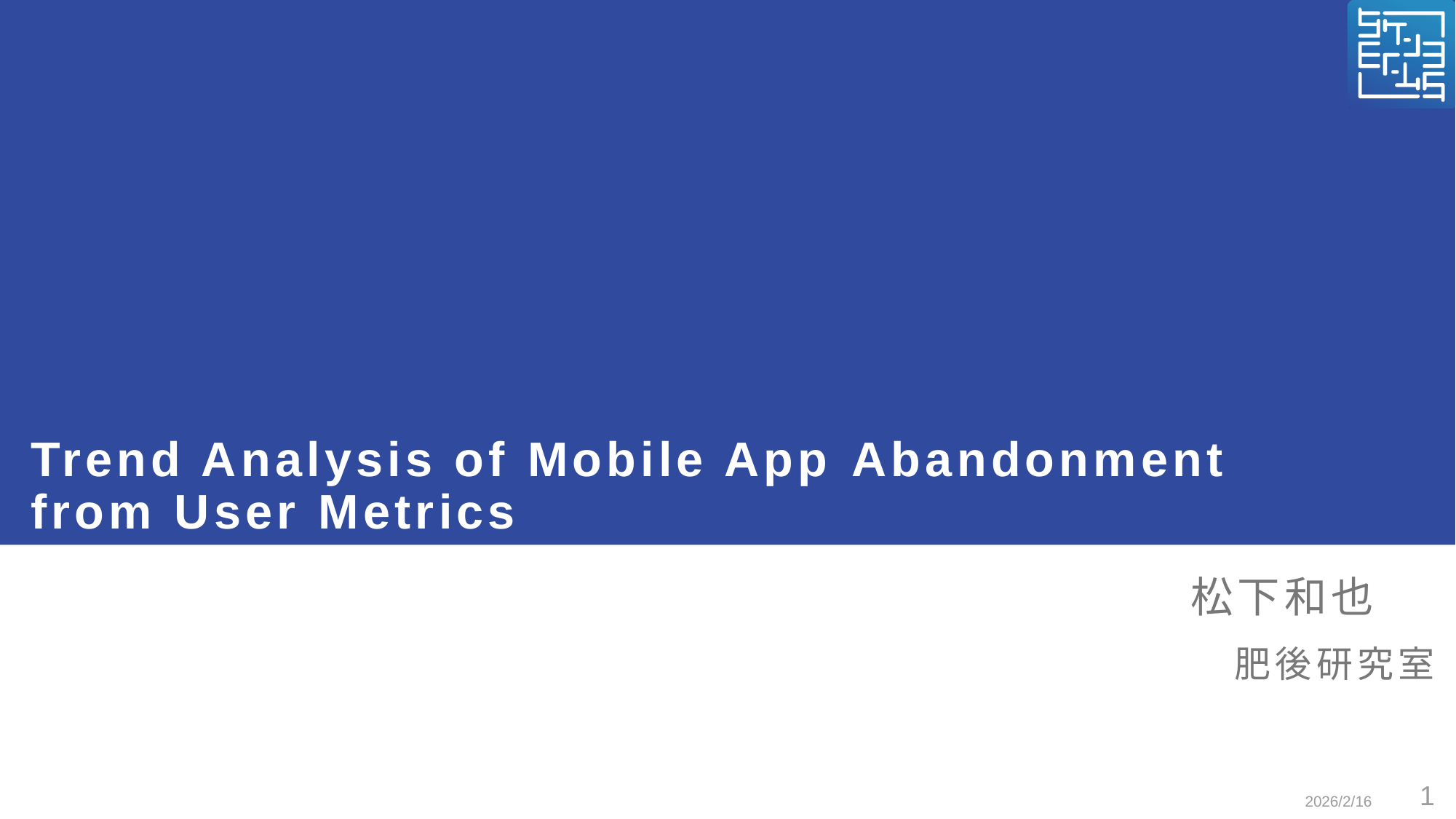

# Trend Analysis of Mobile App Abandonment from User Metrics
松下和也
肥後研究室
1
2026/2/16